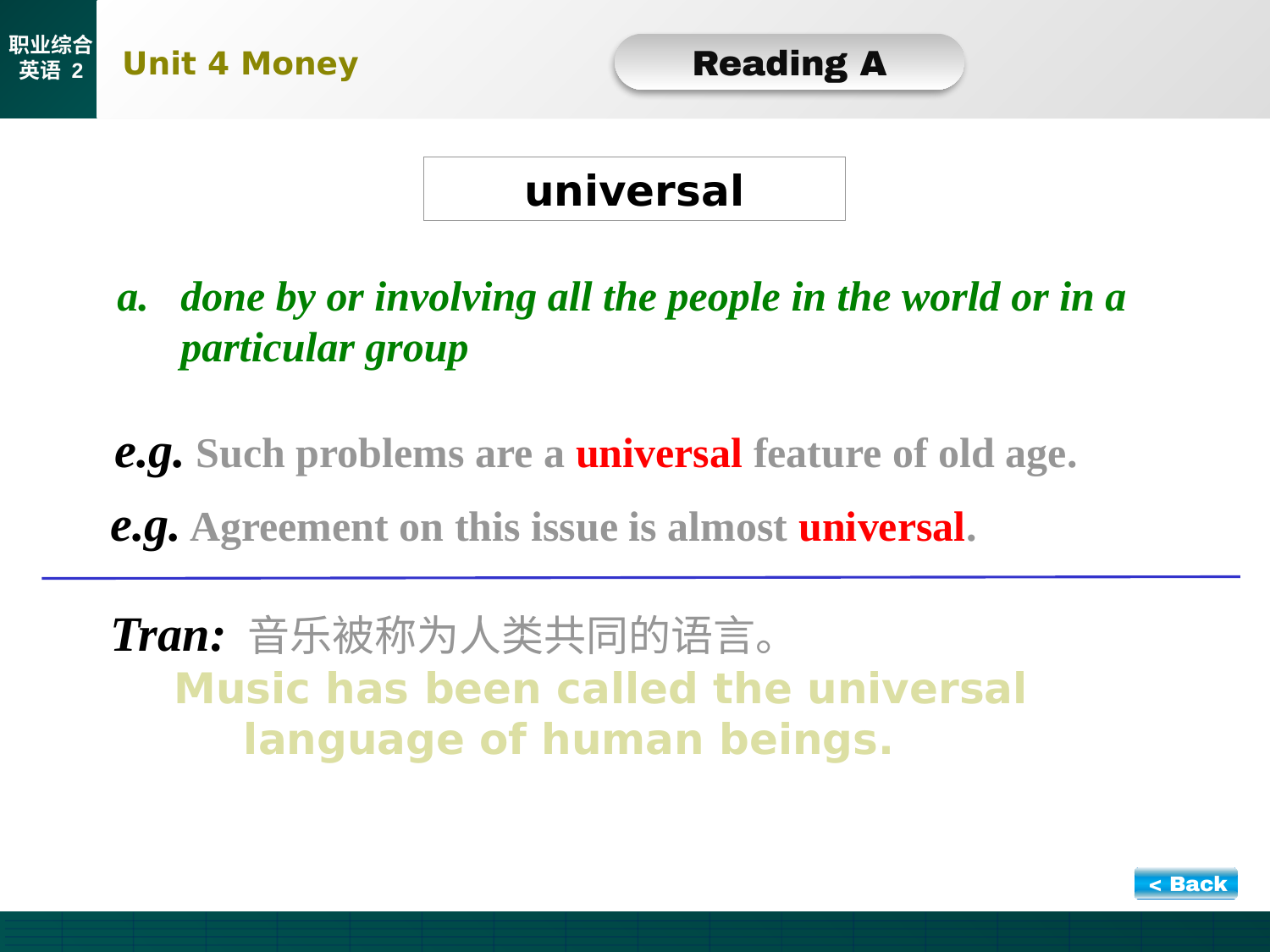

Reading A
universal
a.   done by or involving all the people in the world or in a
      particular group
e.g. Such problems are a universal feature of old age.
e.g. Agreement on this issue is almost universal.

Tran: 音乐被称为人类共同的语言。
      Music has been called the universal
         language of human beings.

< Back